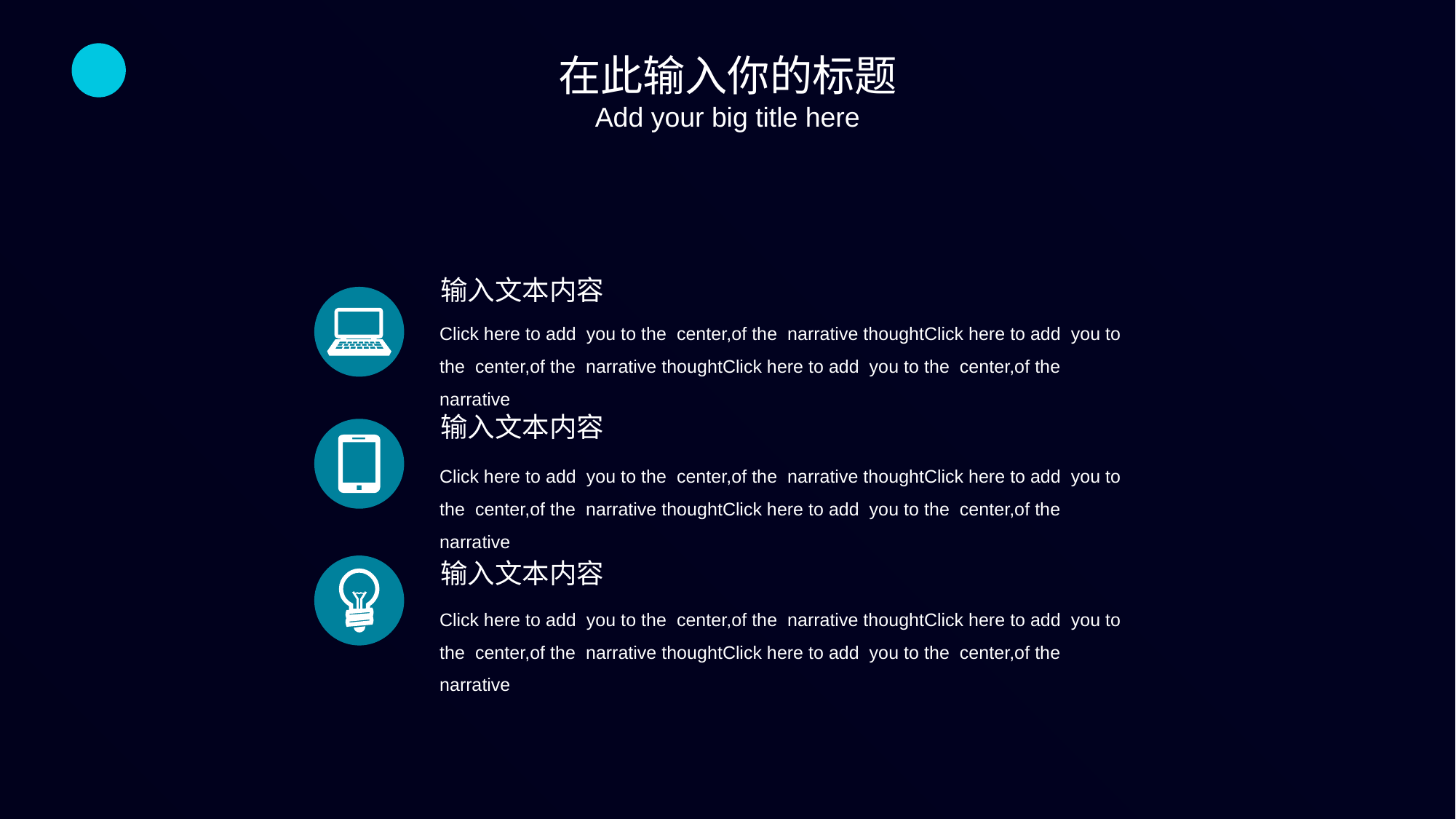

在此输入你的标题
Add your big title here
输入文本内容

Click here to add  you to the  center,of the  narrative thoughtClick here to add  you to the  center,of the  narrative thoughtClick here to add  you to the  center,of the  narrative
输入文本内容

Click here to add  you to the  center,of the  narrative thoughtClick here to add  you to the  center,of the  narrative thoughtClick here to add  you to the  center,of the  narrative
输入文本内容

Click here to add  you to the  center,of the  narrative thoughtClick here to add  you to the  center,of the  narrative thoughtClick here to add  you to the  center,of the  narrative